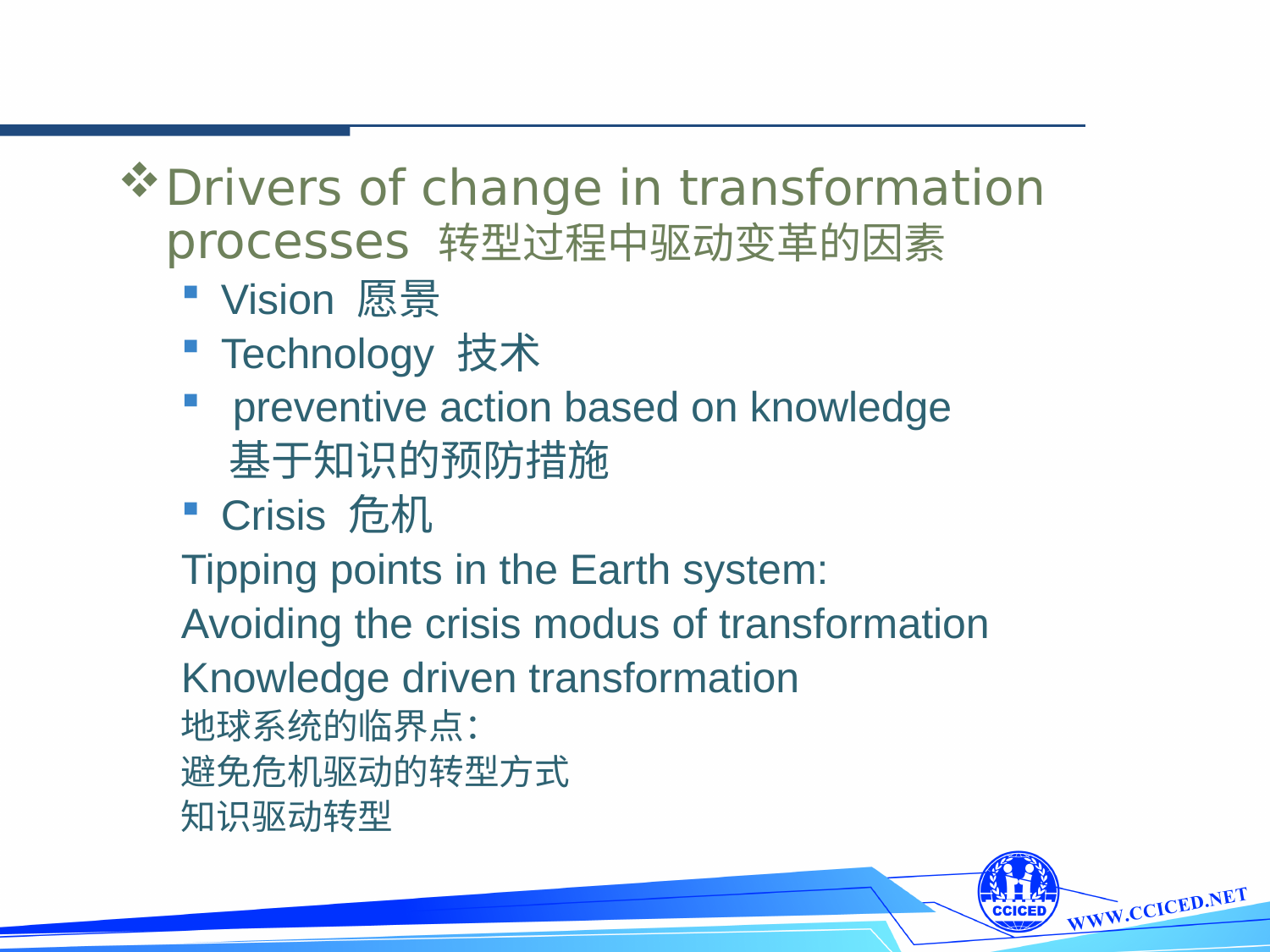

Drivers of change in transformation processes 转型过程中驱动变革的因素
Vision 愿景
Technology 技术
 preventive action based on knowledge
    基于知识的预防措施
Crisis 危机
Tipping points in the Earth system:
Avoiding the crisis modus of transformation
Knowledge driven transformation
地球系统的临界点：
避免危机驱动的转型方式
知识驱动转型